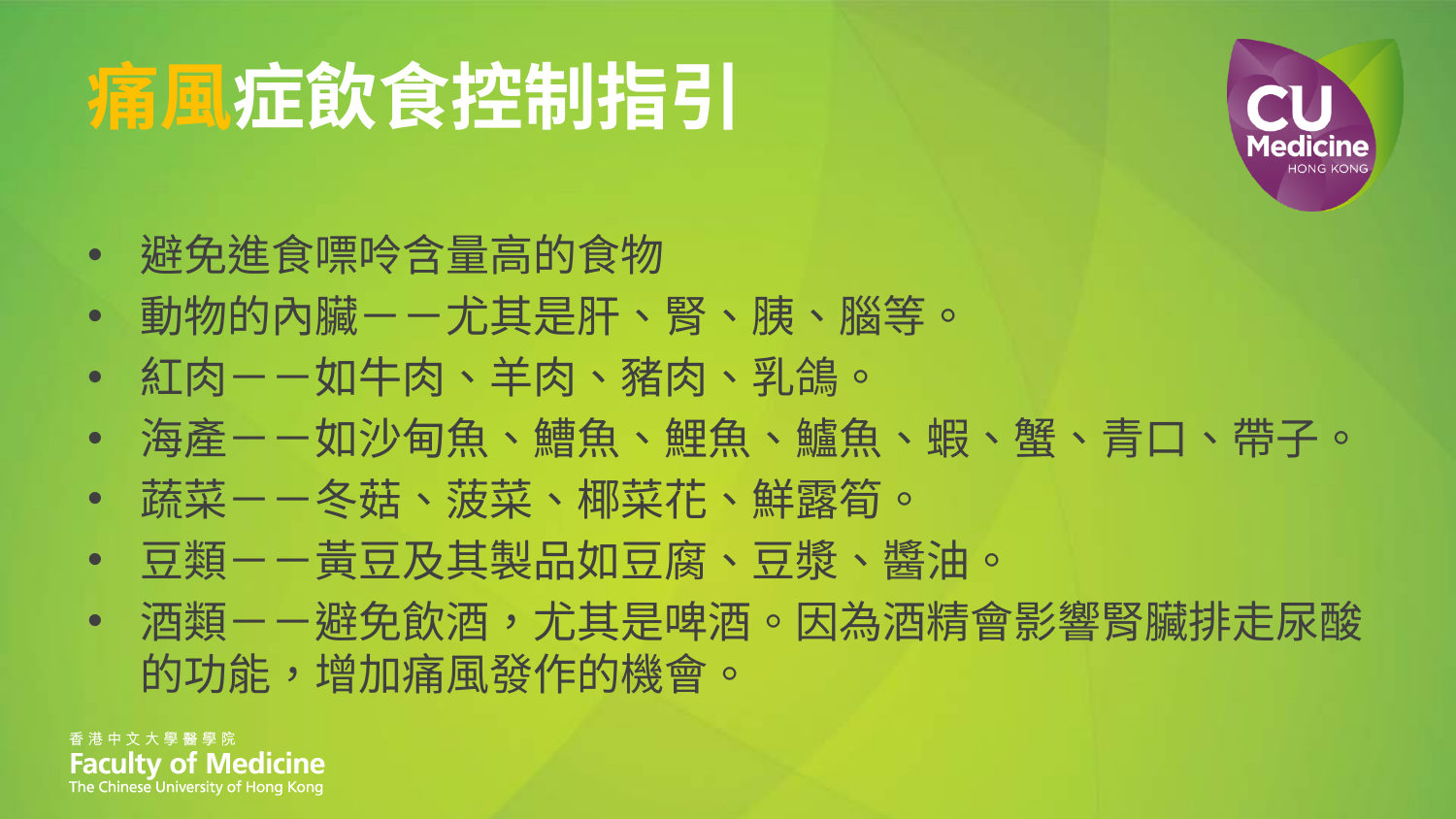

# 痛風症飲食控制指引
避免進食嘌呤含量高的食物
動物的內臟－－尤其是肝、腎、胰、腦等。
紅肉－－如牛肉、羊肉、豬肉、乳鴿。
海產－－如沙甸魚、鰽魚、鯉魚、鱸魚、蝦、蟹、青口、帶子。
蔬菜－－冬菇、菠菜、椰菜花、鮮露筍。
豆類－－黃豆及其製品如豆腐、豆漿、醬油。
酒類－－避免飲酒，尤其是啤酒。因為酒精會影響腎臟排走尿酸的功能，增加痛風發作的機會。